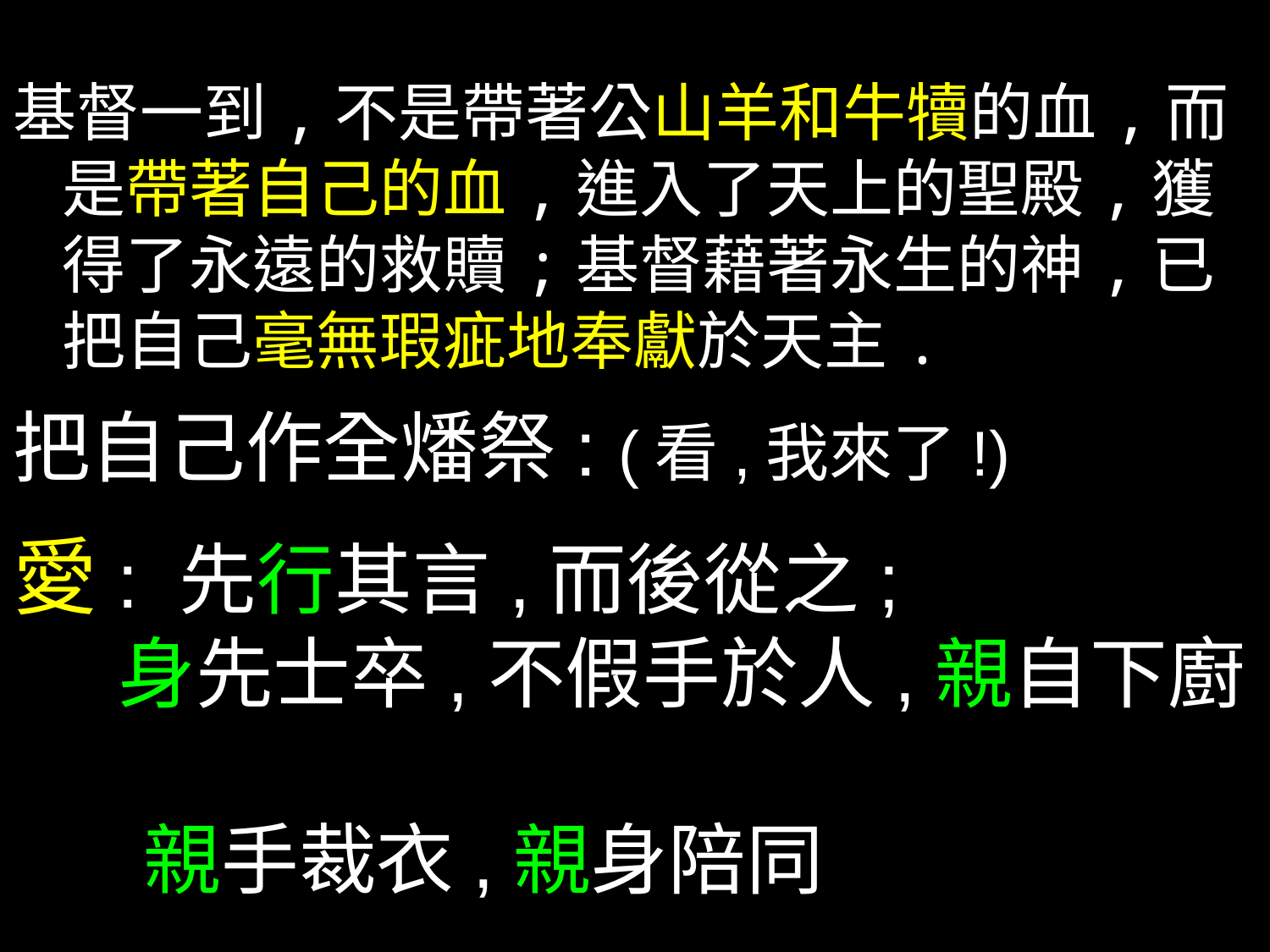

基督一到,不是帶著公山羊和牛犢的血,而是帶著自己的血,進入了天上的聖殿,獲得了永遠的救贖;基督藉著永生的神,已把自己毫無瑕疵地奉獻於天主.
把自己作全燔祭: (看,我來了!)
愛: 先行其言,而後從之;
     身先士卒,不假手於人,親自下廚,
   親手裁衣,親身陪同